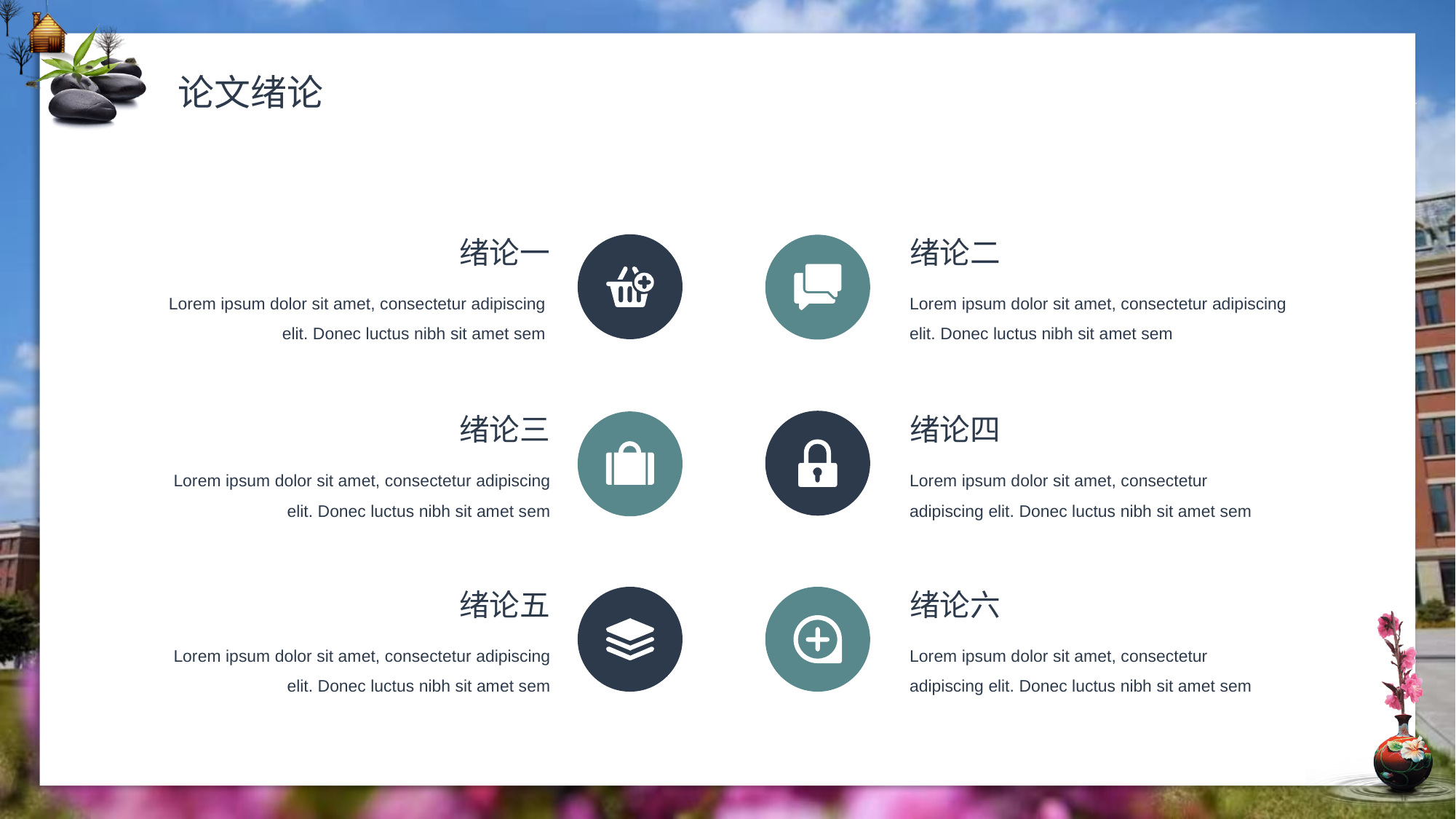

论文绪论
绪论一
绪论二

Lorem ipsum dolor sit amet, consectetur adipiscing elit. Donec luctus nibh sit amet sem
Lorem ipsum dolor sit amet, consectetur adipiscing elit. Donec luctus nibh sit amet sem
绪论三
绪论四

Lorem ipsum dolor sit amet, consectetur adipiscing elit. Donec luctus nibh sit amet sem
Lorem ipsum dolor sit amet, consectetur adipiscing elit. Donec luctus nibh sit amet sem
绪论五
绪论六

Lorem ipsum dolor sit amet, consectetur adipiscing elit. Donec luctus nibh sit amet sem
Lorem ipsum dolor sit amet, consectetur adipiscing elit. Donec luctus nibh sit amet sem